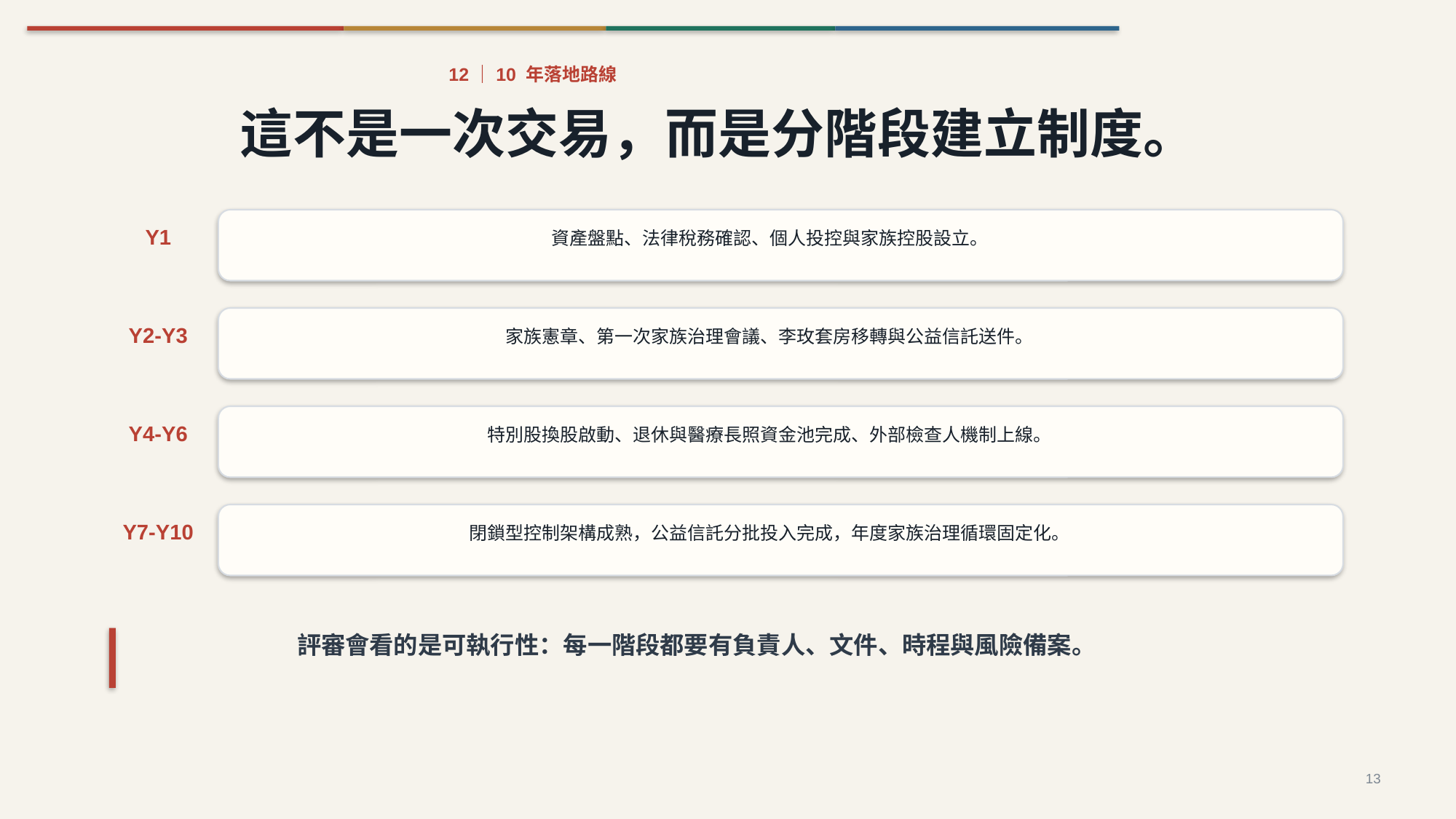

12｜10 年落地路線
這不是一次交易，而是分階段建立制度。

Y1
資產盤點、法律稅務確認、個人投控與家族控股設立。

Y2-Y3
家族憲章、第一次家族治理會議、李玫套房移轉與公益信託送件。

Y4-Y6
特別股換股啟動、退休與醫療長照資金池完成、外部檢查人機制上線。

Y7-Y10
閉鎖型控制架構成熟，公益信託分批投入完成，年度家族治理循環固定化。

評審會看的是可執行性：每一階段都要有負責人、文件、時程與風險備案。
13